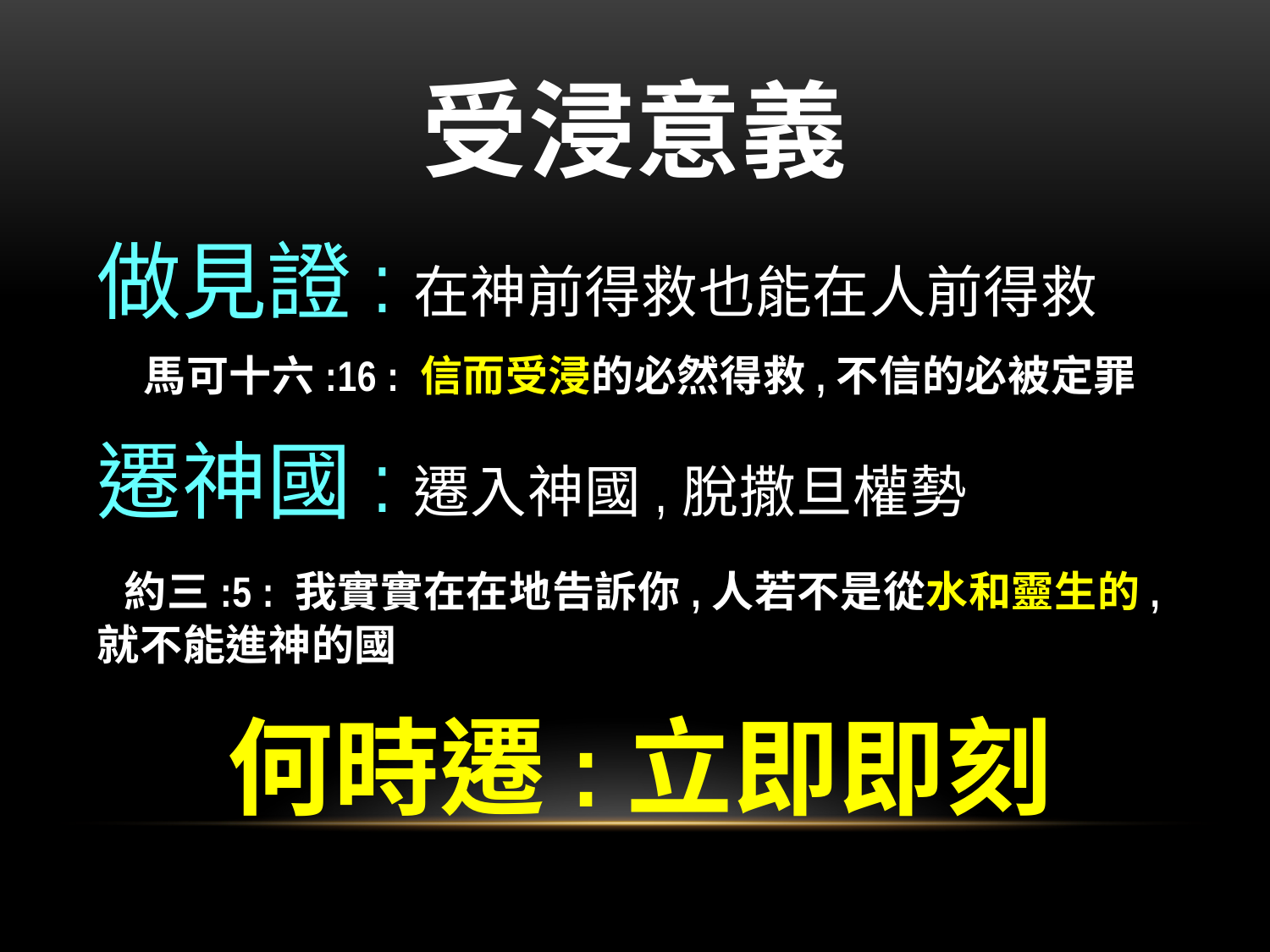

# 受浸意義
做見證:在神前得救也能在人前得救
馬可十六:16 : 信而受浸的必然得救,不信的必被定罪
遷神國:遷入神國,脫撒旦權勢
 約三:5 : 我實實在在地告訴你,人若不是從水和靈生的,就不能進神的國
何時遷:立即即刻